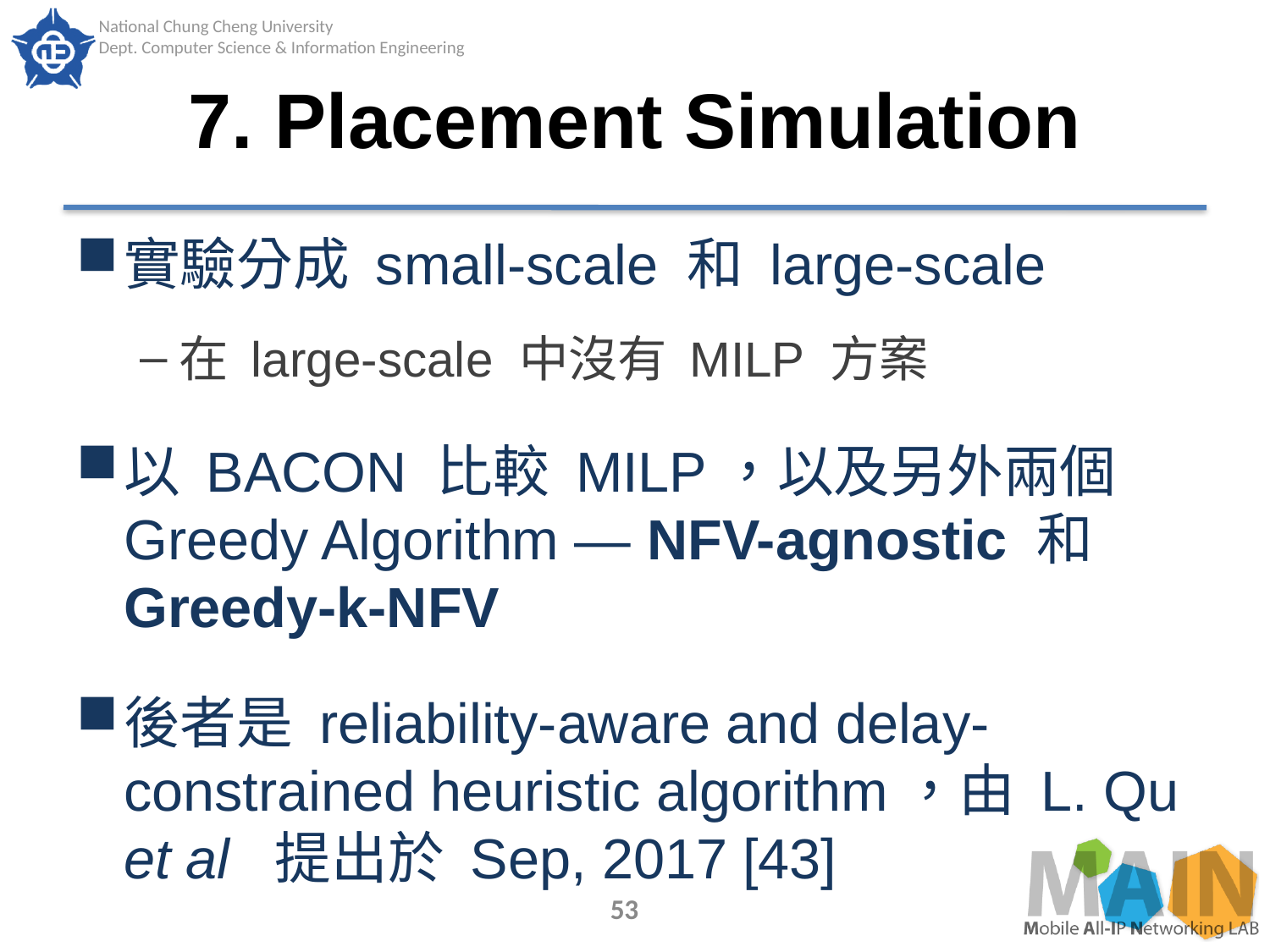

# 7. Placement Simulation
實驗分成 small-scale 和 large-scale
在 large-scale 中沒有 MILP 方案
以 BACON 比較 MILP，以及另外兩個 Greedy Algorithm — NFV-agnostic 和 Greedy-k-NFV
後者是 reliability-aware and delay-constrained heuristic algorithm，由 L. Qu et al  提出於 Sep, 2017 [43]
53